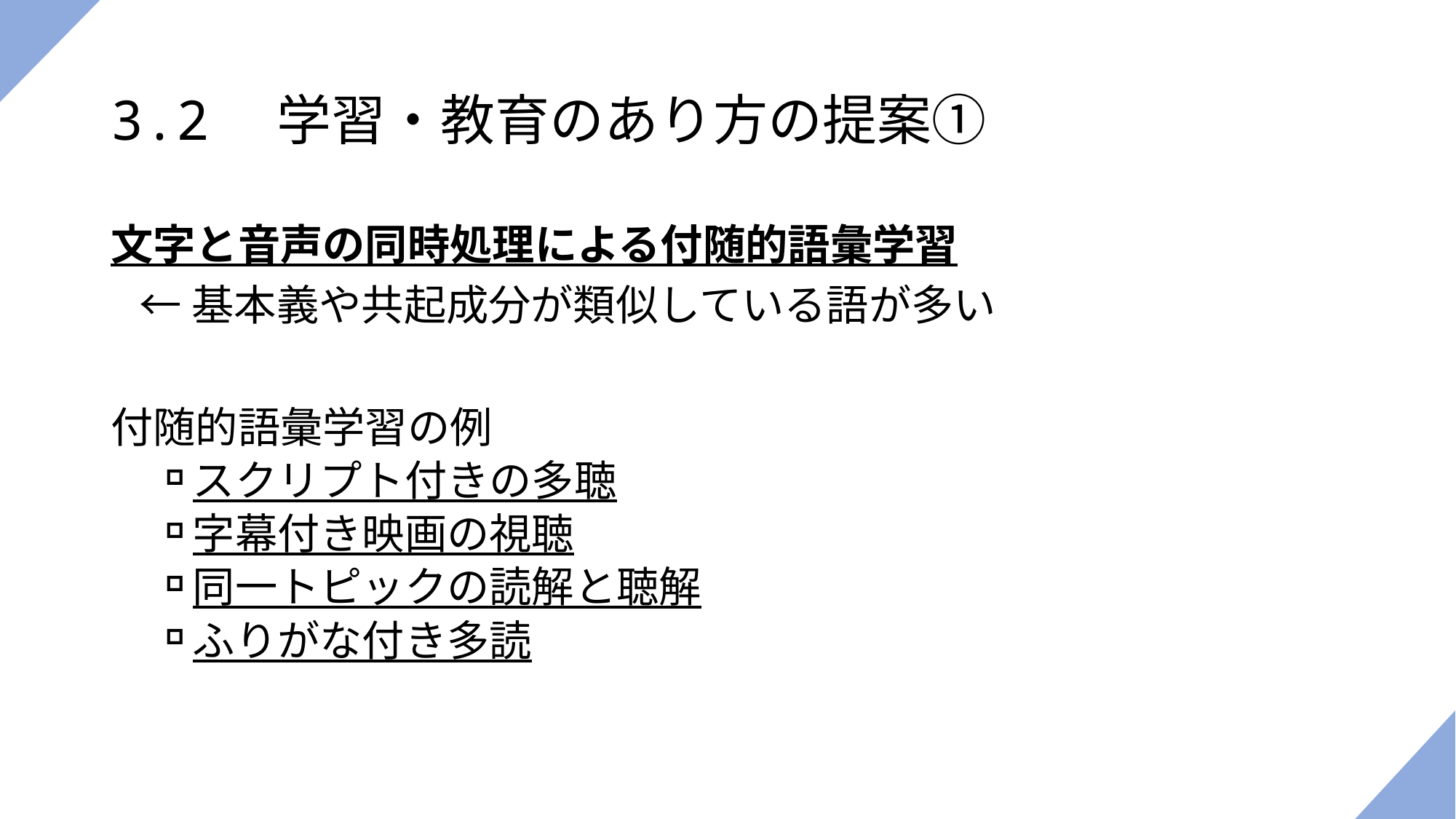

# 3.2　学習・教育のあり方の提案①
文字と音声の同時処理による付随的語彙学習
   ←基本義や共起成分が類似している語が多い

付随的語彙学習の例
スクリプト付きの多聴
字幕付き映画の視聴
同一トピックの読解と聴解
ふりがな付き多読